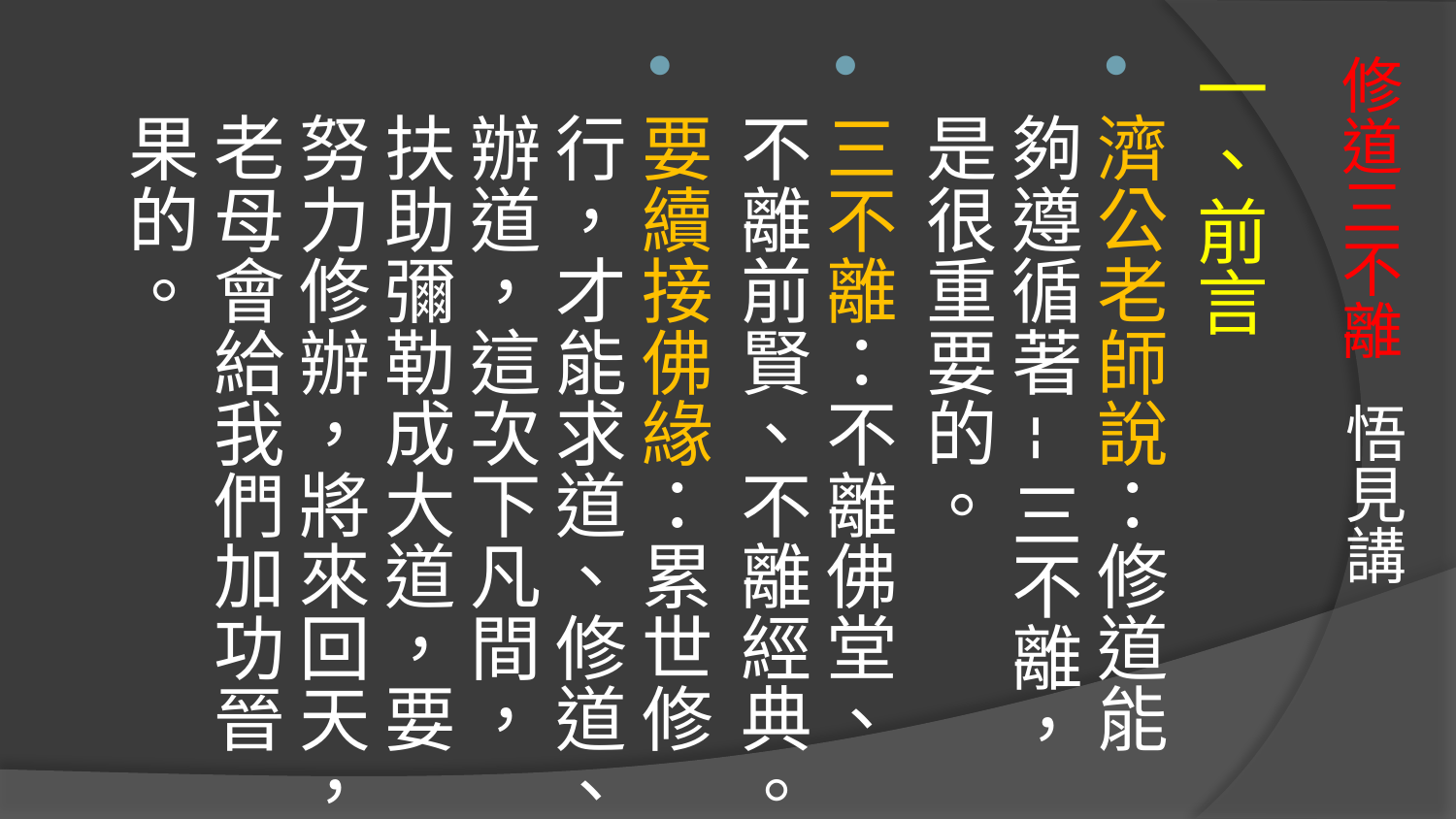

一、前言
濟公老師說：修道能夠遵循著--三不離，是很重要的。
三不離：不離佛堂、不離前賢、不離經典。
要續接佛緣：累世修行，才能求道、修道、辦道，這次下凡間，扶助彌勒成大道，要努力修辦，將來回天，老母會給我們加功晉果的。

# 修道三不離   悟見講